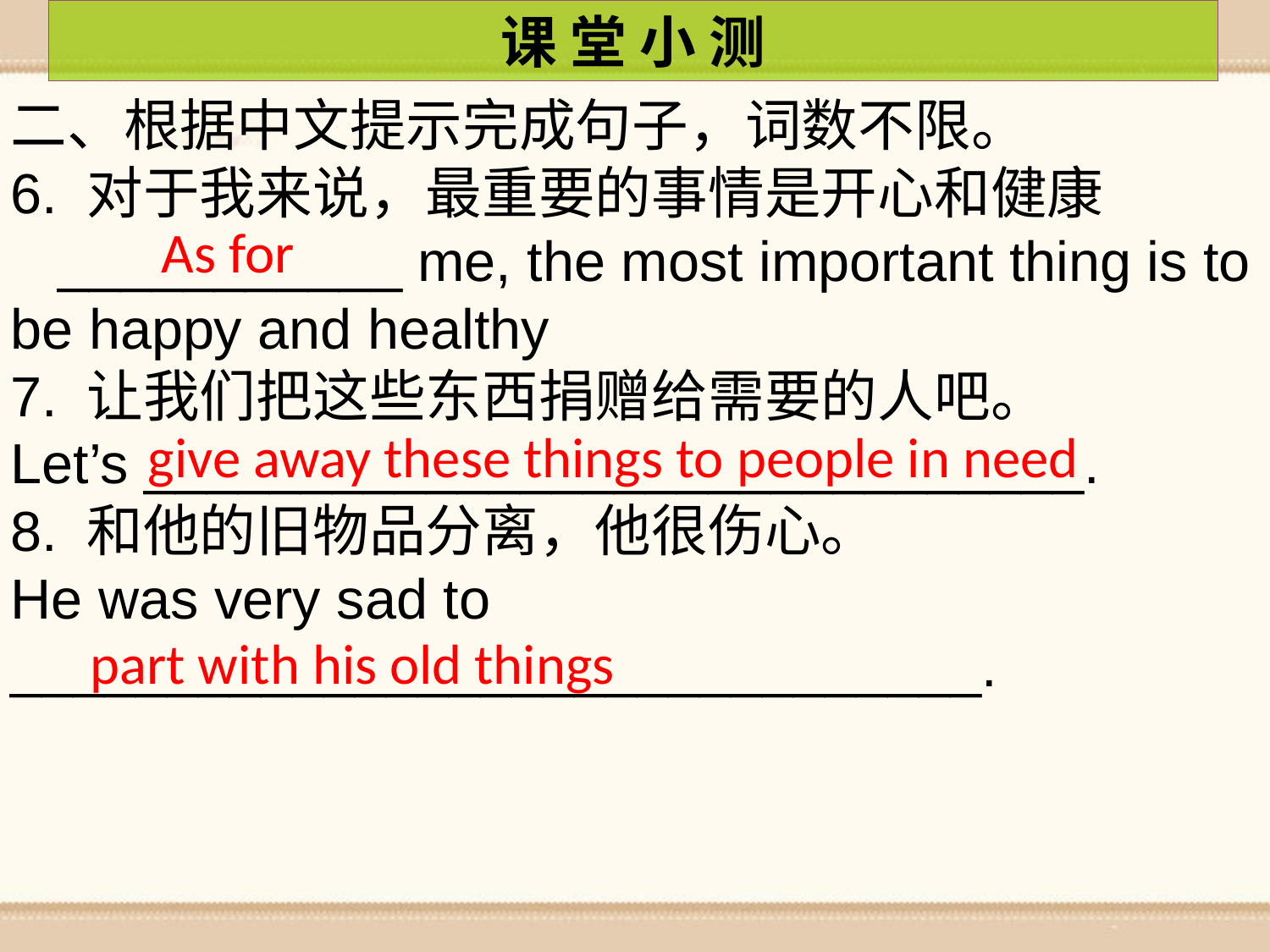

课 堂 小 测
二、根据中文提示完成句子，词数不限。
6. 对于我来说，最重要的事情是开心和健康
   ___________ me, the most important thing is to be happy and healthy
7. 让我们把这些东西捐赠给需要的人吧。
Let’s ______________________________.
8. 和他的旧物品分离，他很伤心。
He was very sad to _______________________________.
As for
give away these things to people in need
part with his old things